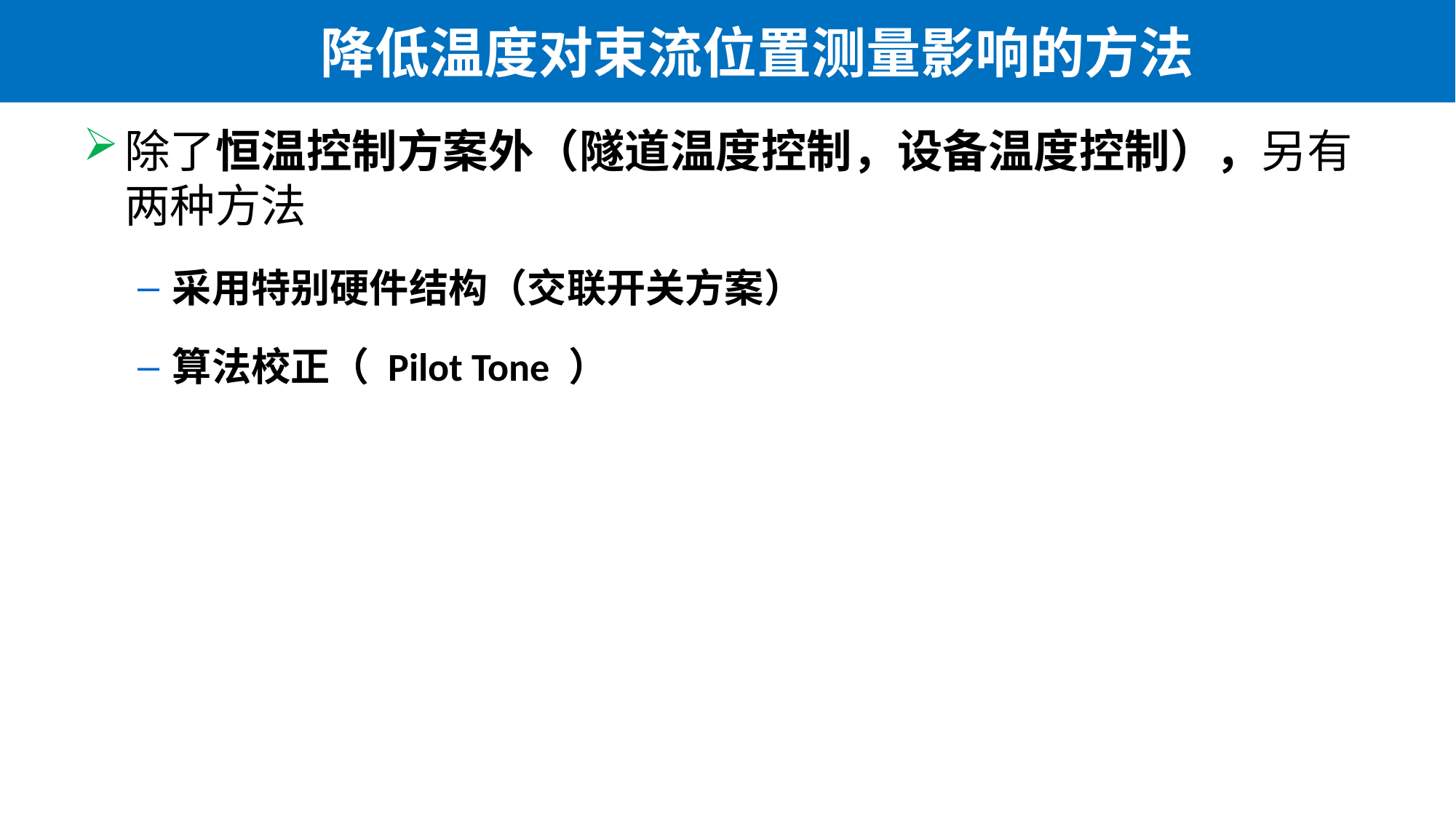

# 降低温度对束流位置测量影响的方法
除了恒温控制方案外（隧道温度控制，设备温度控制），另有两种方法
采用特别硬件结构（交联开关方案）
算法校正（ Pilot Tone ）